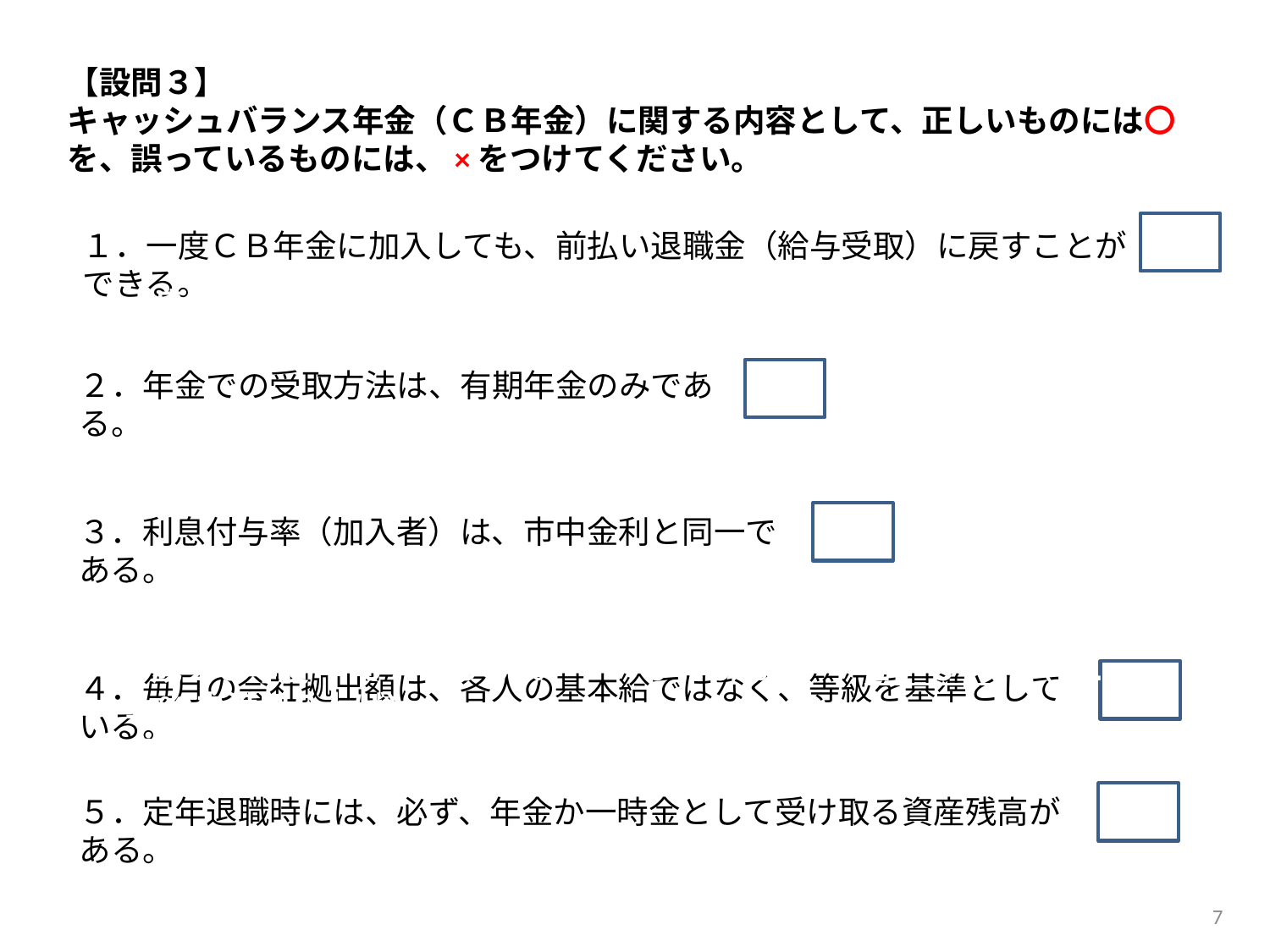

【設問３】
キャッシュバランス年金（ＣＢ年金）に関する内容として、正しいものには〇を、誤っているものには、×をつけてください。

×
１．一度ＣＢ年金に加入しても、前払い退職金（給与受取）に戻すことができる。
一度年金に加入すると、前払い退職金（給与受取）に戻すことはできません。
２．年金での受取方法は、有期年金のみである。

×
１８年保証付終身年金と有期年金が５０％ずつ選択できます。

３．利息付与率（加入者）は、市中金利と同一である。
×
１０年国債応募者利回り過去５年平均値に０．５%が上乗せされています。
平成２８年度 ： ０．７３５％　＋　０．５％　＝　１．３％　（０.１%未満切り上げ）

４．毎月の会社拠出額は、各人の基本給ではなく、等級を基準としている。
○
各人の等級によって、あらかじめ決まっています。

５．定年退職時には、必ず、年金か一時金として受け取る資産残高がある。
×
前払い退職金として給与で受け取り続けた場合は、定年退職時にＣＢ年金の資産残高はありません。
7